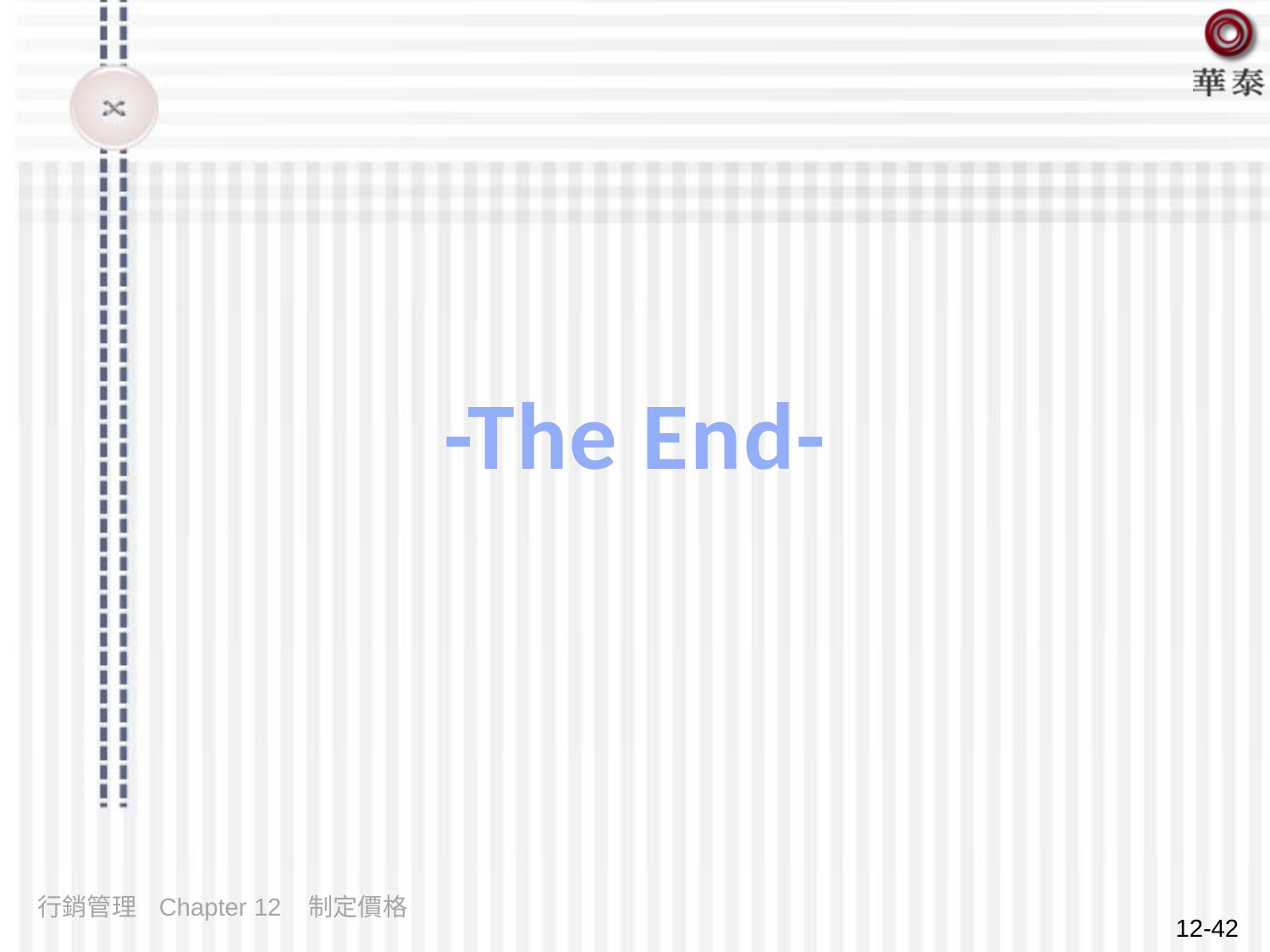

# -The End-
行銷管理   Chapter 12   制定價格
12-42